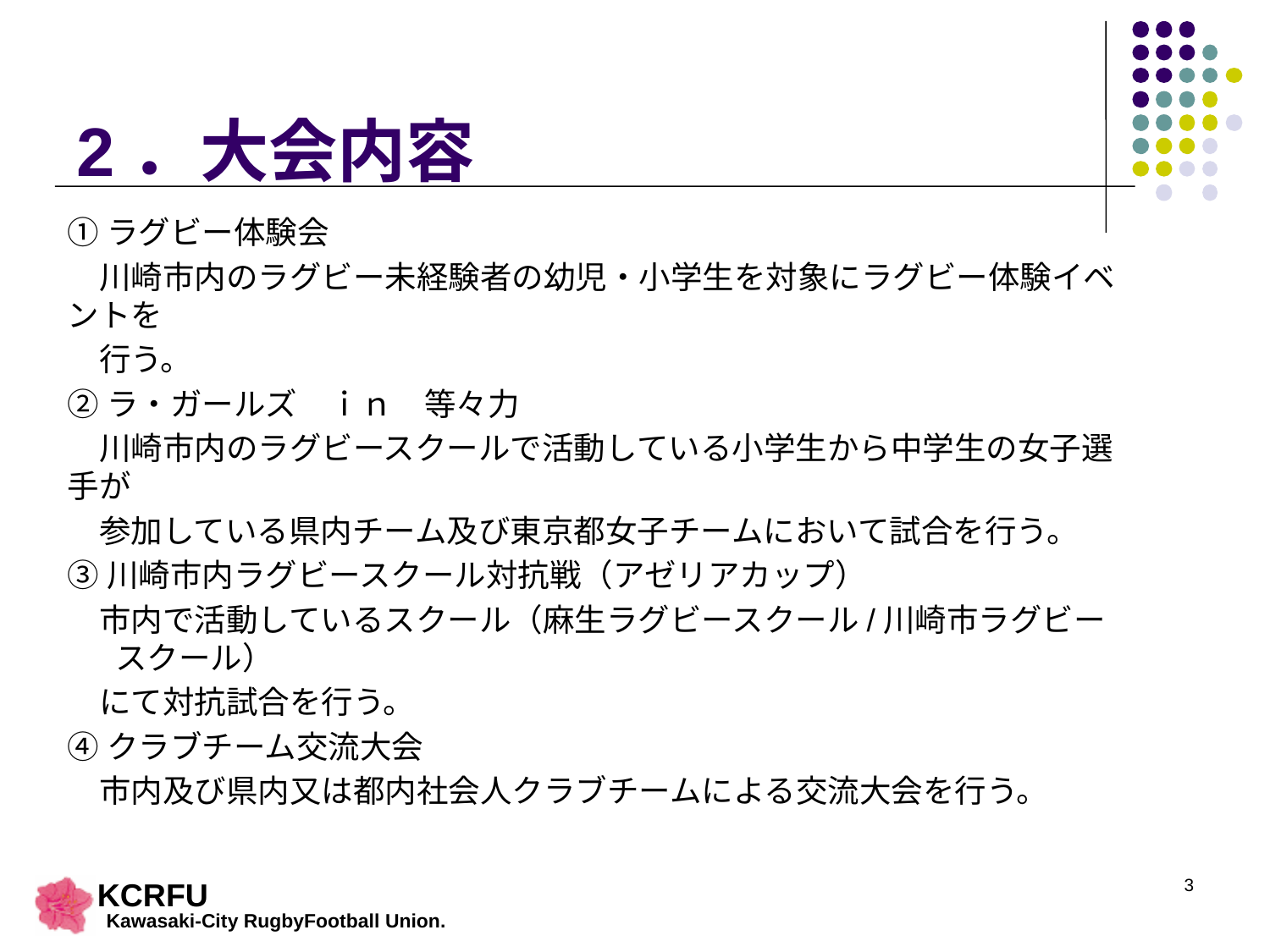

# 2．大会内容

①ラグビー体験会
　川崎市内のラグビー未経験者の幼児・小学生を対象にラグビー体験イベントを
　行う。
②ラ・ガールズ　ｉｎ　等々力
　川崎市内のラグビースクールで活動している小学生から中学生の女子選手が
　参加している県内チーム及び東京都女子チームにおいて試合を行う。
③川崎市内ラグビースクール対抗戦（アゼリアカップ）
　市内で活動しているスクール（麻生ラグビースクール/川崎市ラグビースクール）
　にて対抗試合を行う。
④クラブチーム交流大会
　市内及び県内又は都内社会人クラブチームによる交流大会を行う。
3